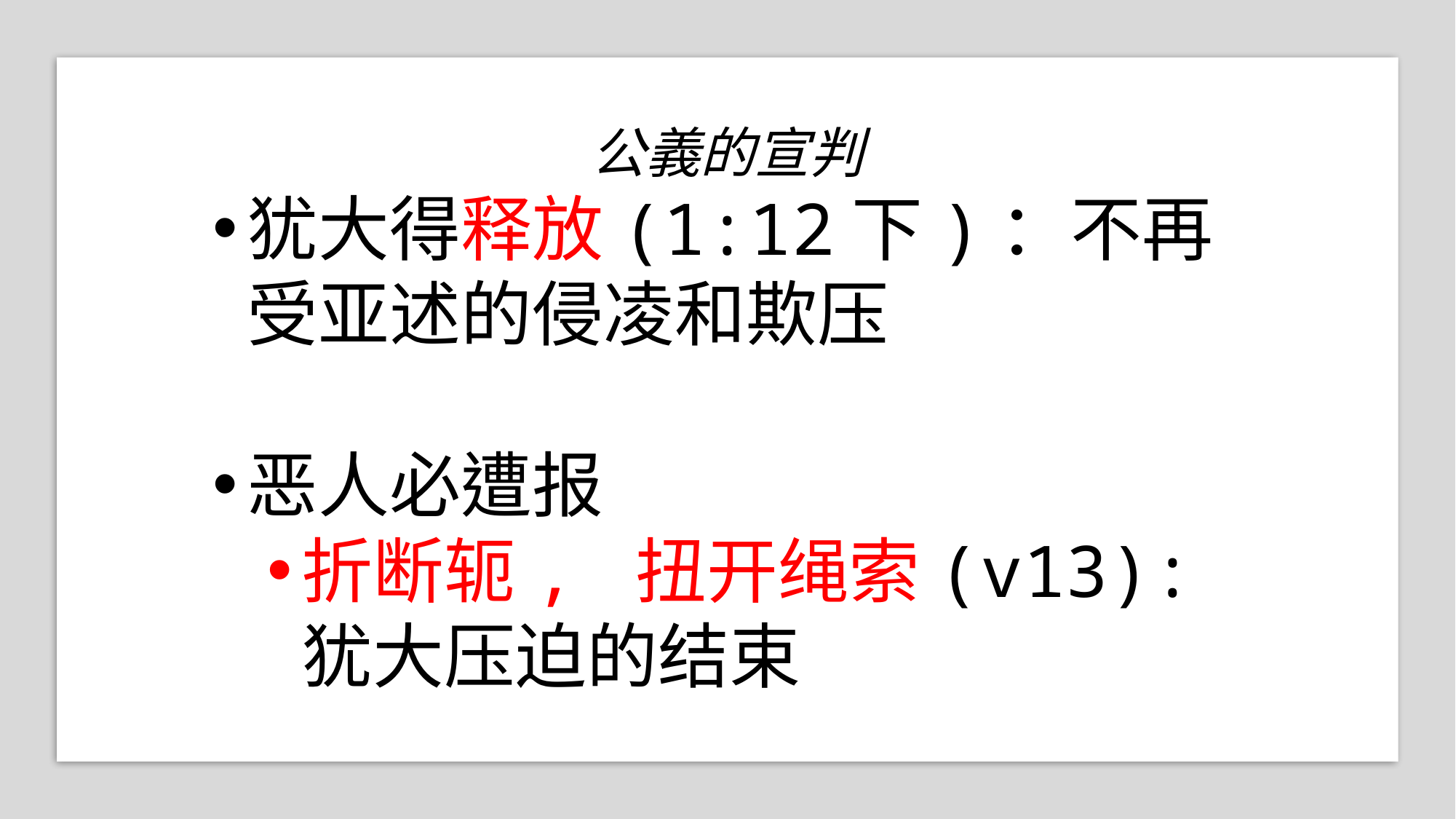

公義的宣判
犹大得释放(1:12下)：不再受亚述的侵凌和欺压

恶人必遭报
折断轭, 扭开绳索(v13):犹大压迫的结束
27